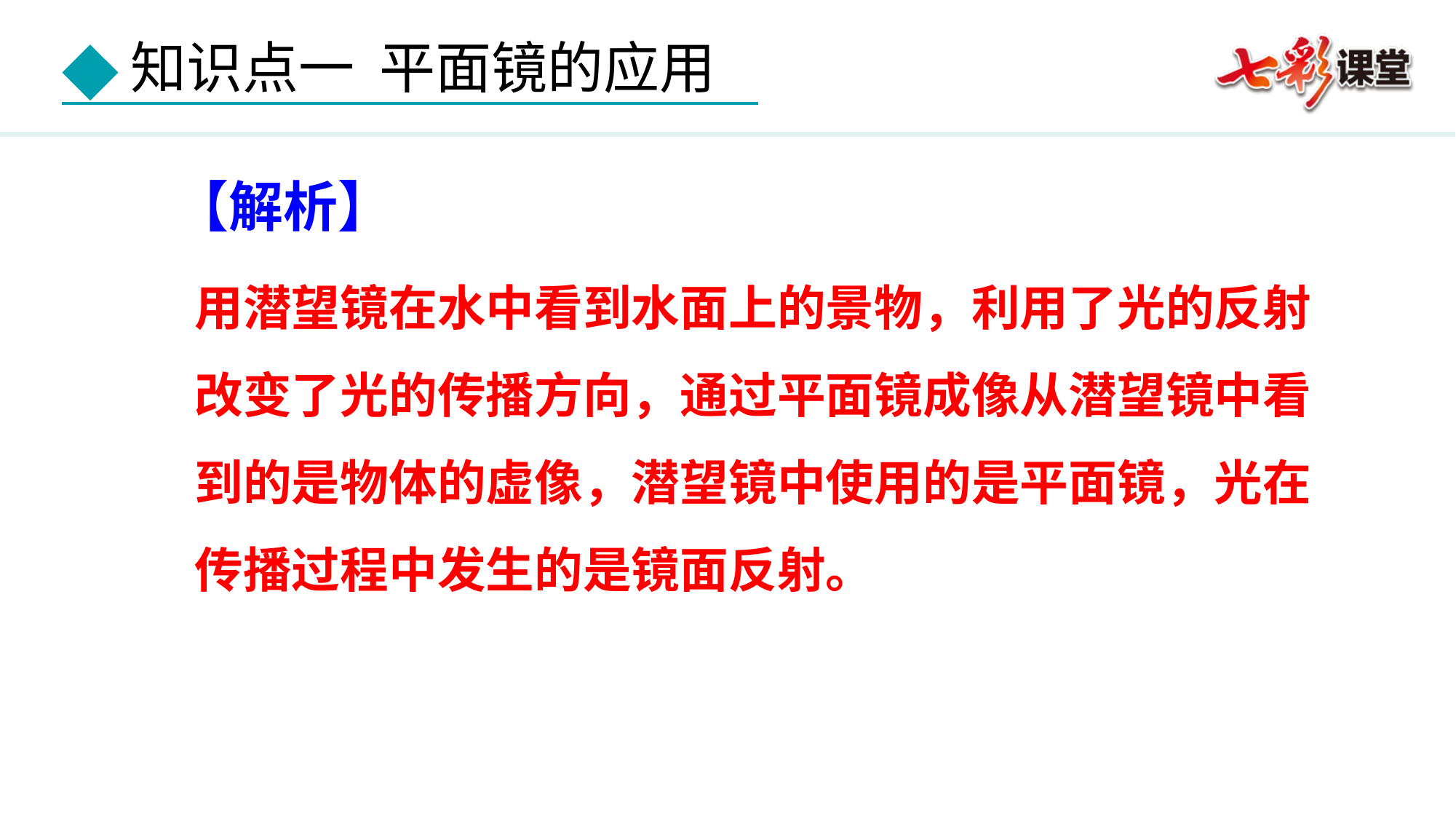

【解析】
用潜望镜在水中看到水面上的景物，利用了光的反射改变了光的传播方向，通过平面镜成像从潜望镜中看到的是物体的虚像，潜望镜中使用的是平面镜，光在传播过程中发生的是镜面反射。